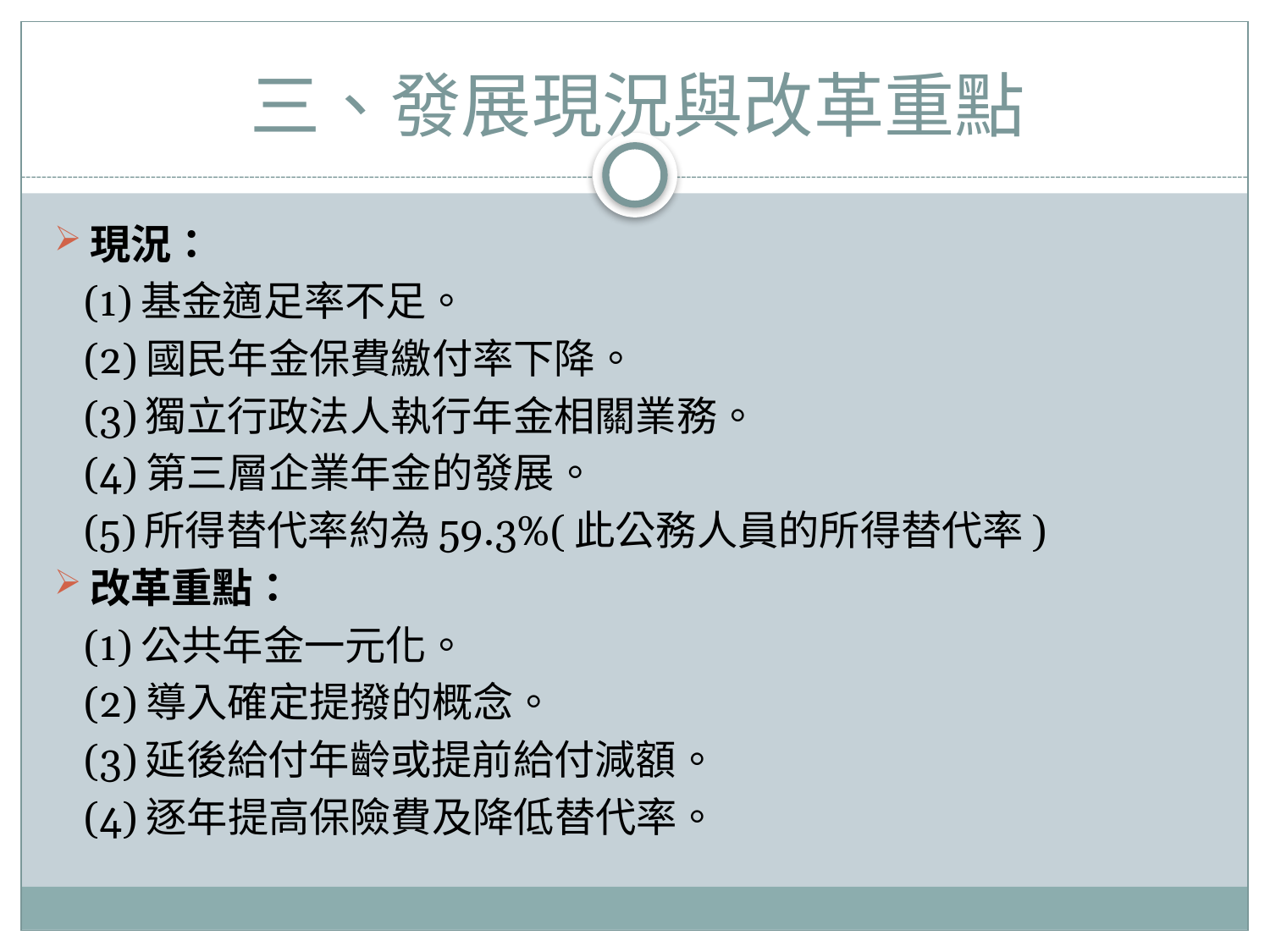

# 三、發展現況與改革重點
現況：
   (1)基金適足率不足。
   (2)國民年金保費繳付率下降。
   (3)獨立行政法人執行年金相關業務。
   (4)第三層企業年金的發展。
   (5)所得替代率約為59.3%(此公務人員的所得替代率)
改革重點：
   (1)公共年金一元化。
   (2)導入確定提撥的概念。
   (3)延後給付年齡或提前給付減額。
   (4)逐年提高保險費及降低替代率。